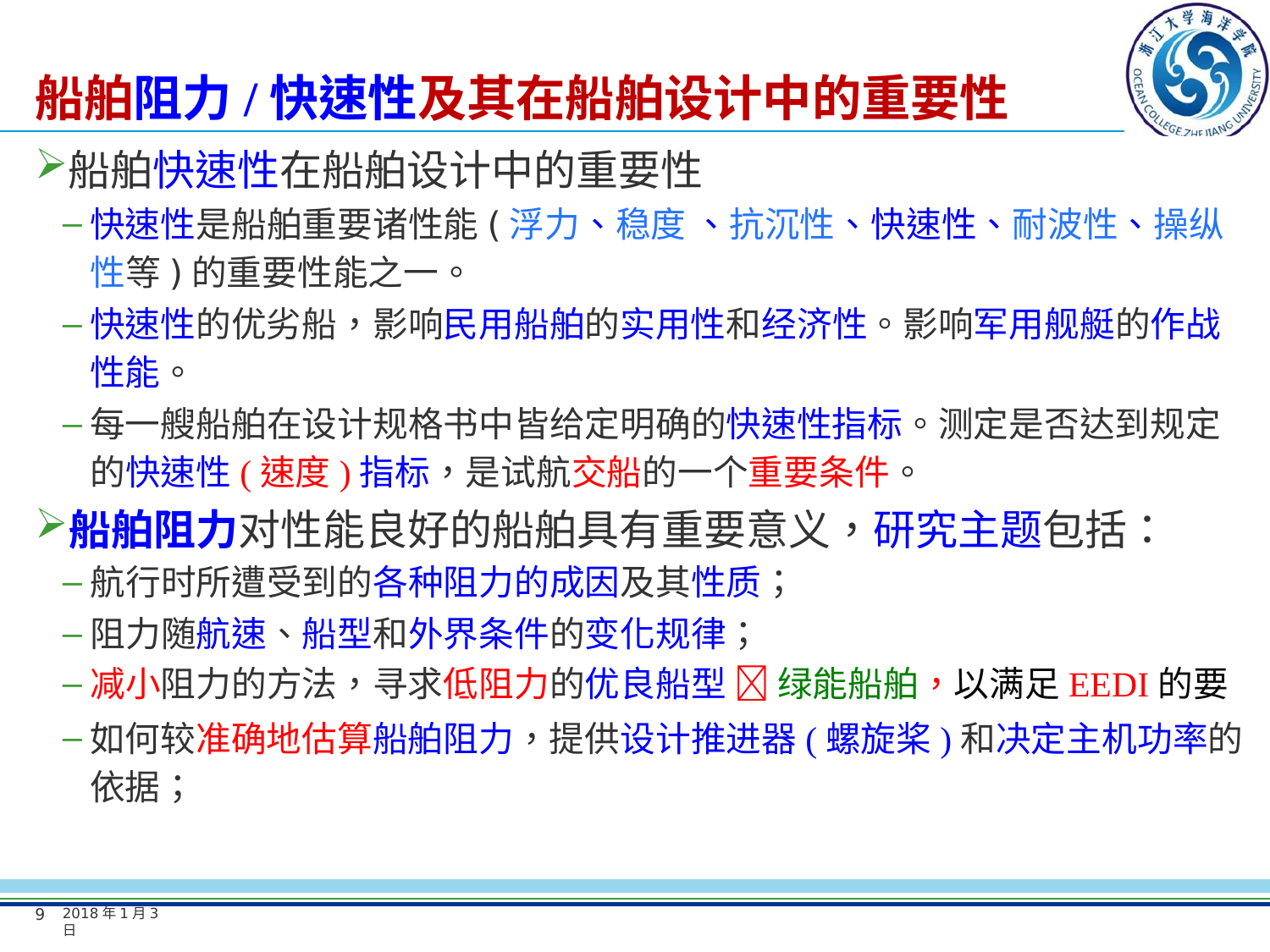

# 船舶阻力/快速性及其在船舶设计中的重要性
船舶快速性在船舶设计中的重要性

快速性是船舶重要诸性能(浮力、稳度 、抗沉性、快速性、耐波性、操纵性等)的重要性能之一。
快速性的优劣船，影响民用船舶的实用性和经济性。影响军用舰艇的作战性能。
每一艘船舶在设计规格书中皆给定明确的快速性指标。测定是否达到规定的快速性(速度)指标，是试航交船的一个重要条件。
船舶阻力对性能良好的船舶具有重要意义，研究主题包括：
航行时所遭受到的各种阻力的成因及其性质；
阻力随航速、船型和外界条件的变化规律；
减小阻力的方法，寻求低阻力的优良船型 ⇒ 绿能船舶，以满足EEDI的要求；
如何较准确地估算船舶阻力，提供设计推进器(螺旋桨)和决定主机功率的依据；
9